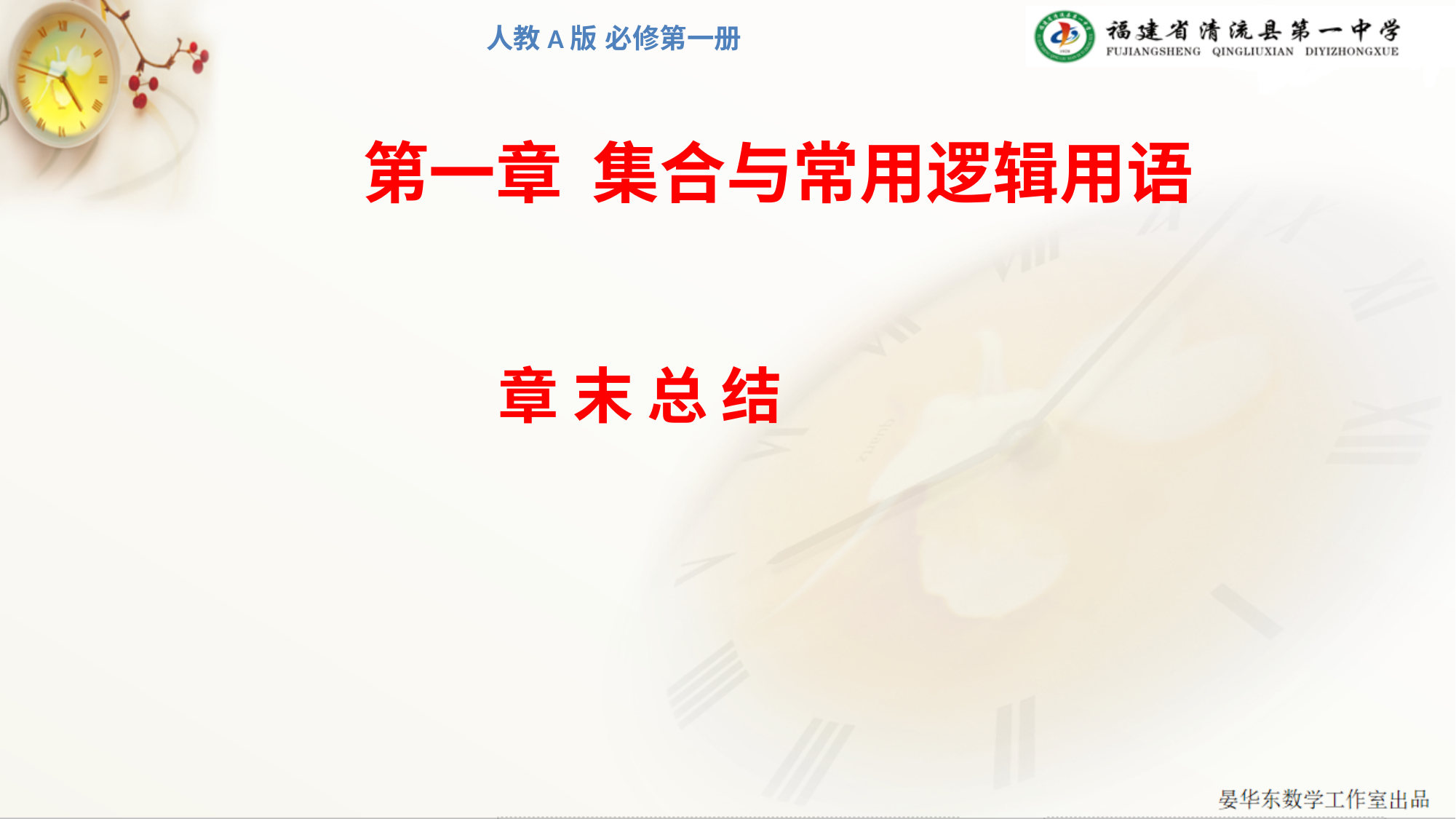

人教A版 必修第一册
第一章  集合与常用逻辑用语
章 末 总 结